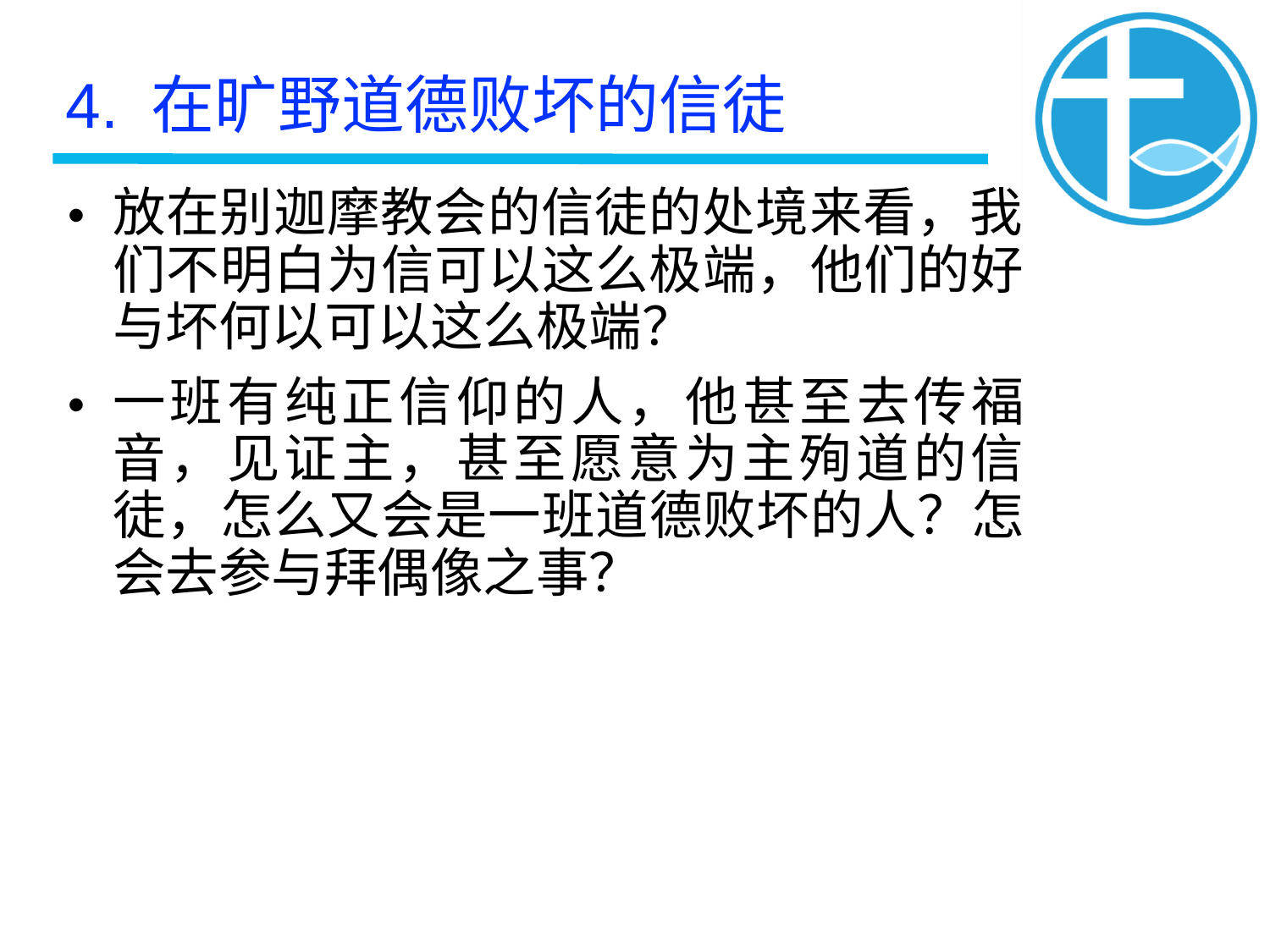

4. 在旷野道德败坏的信徒
放在别迦摩教会的信徒的处境来看，我们不明白为信可以这么极端，他们的好与坏何以可以这么极端？
一班有纯正信仰的人，他甚至去传福音，见证主，甚至愿意为主殉道的信徒，怎么又会是一班道德败坏的人？怎会去参与拜偶像之事？